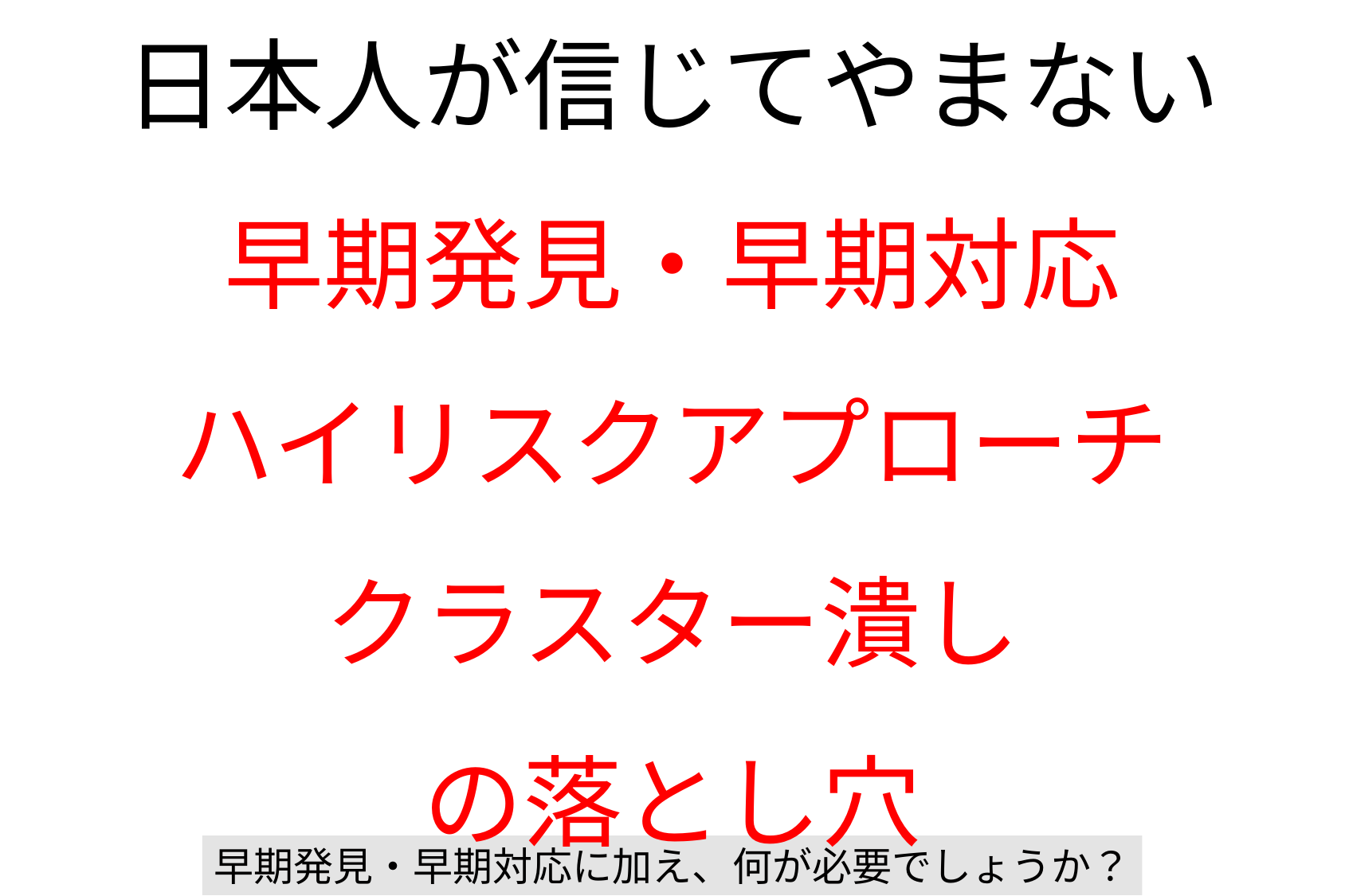

日本人が信じてやまない
早期発見・早期対応
ハイリスクアプローチ
クラスター潰し
の落とし穴
早期発見・早期対応に加え、何が必要でしょうか？